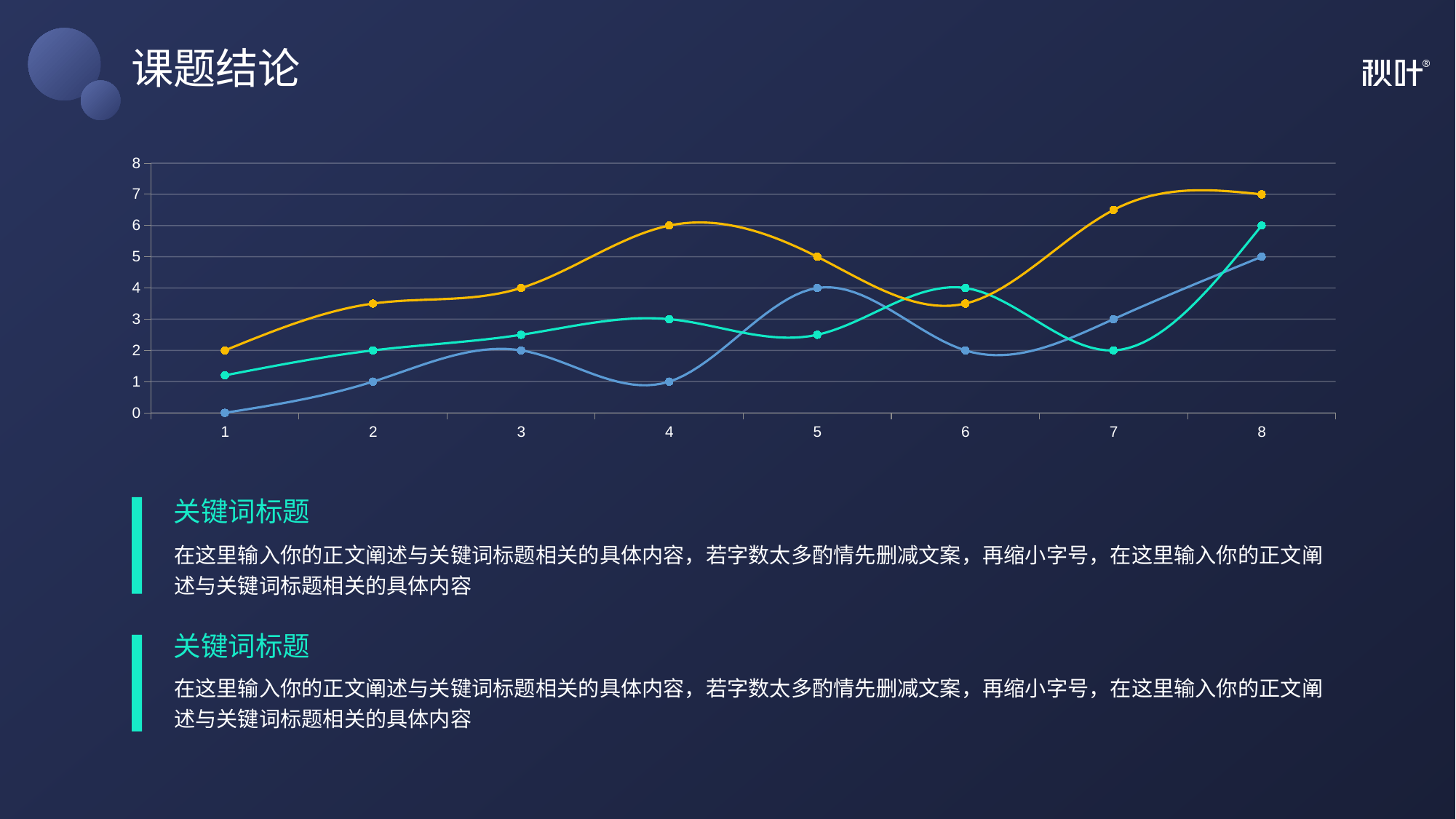

# 课题结论

### Chart

| Category | Series 1 | Series 2 | Series 4 |
|---|---|---|---|
| 1 | 0.0 | 1.2 | 2.0 |
| 2 | 1.0 | 2.0 | 3.5 |
| 3 | 2.0 | 2.5 | 4.0 |
| 4 | 1.0 | 3.0 | 6.0 |
| 5 | 4.0 | 2.5 | 5.0 |
| 6 | 2.0 | 4.0 | 3.5 |
| 7 | 3.0 | 2.0 | 6.5 |
| 8 | 5.0 | 6.0 | 7.0 |
关键词标题
在这里输入你的正文阐述与关键词标题相关的具体内容，若字数太多酌情先删减文案，再缩小字号，在这里输入你的正文阐述与关键词标题相关的具体内容

关键词标题
在这里输入你的正文阐述与关键词标题相关的具体内容，若字数太多酌情先删减文案，再缩小字号，在这里输入你的正文阐述与关键词标题相关的具体内容